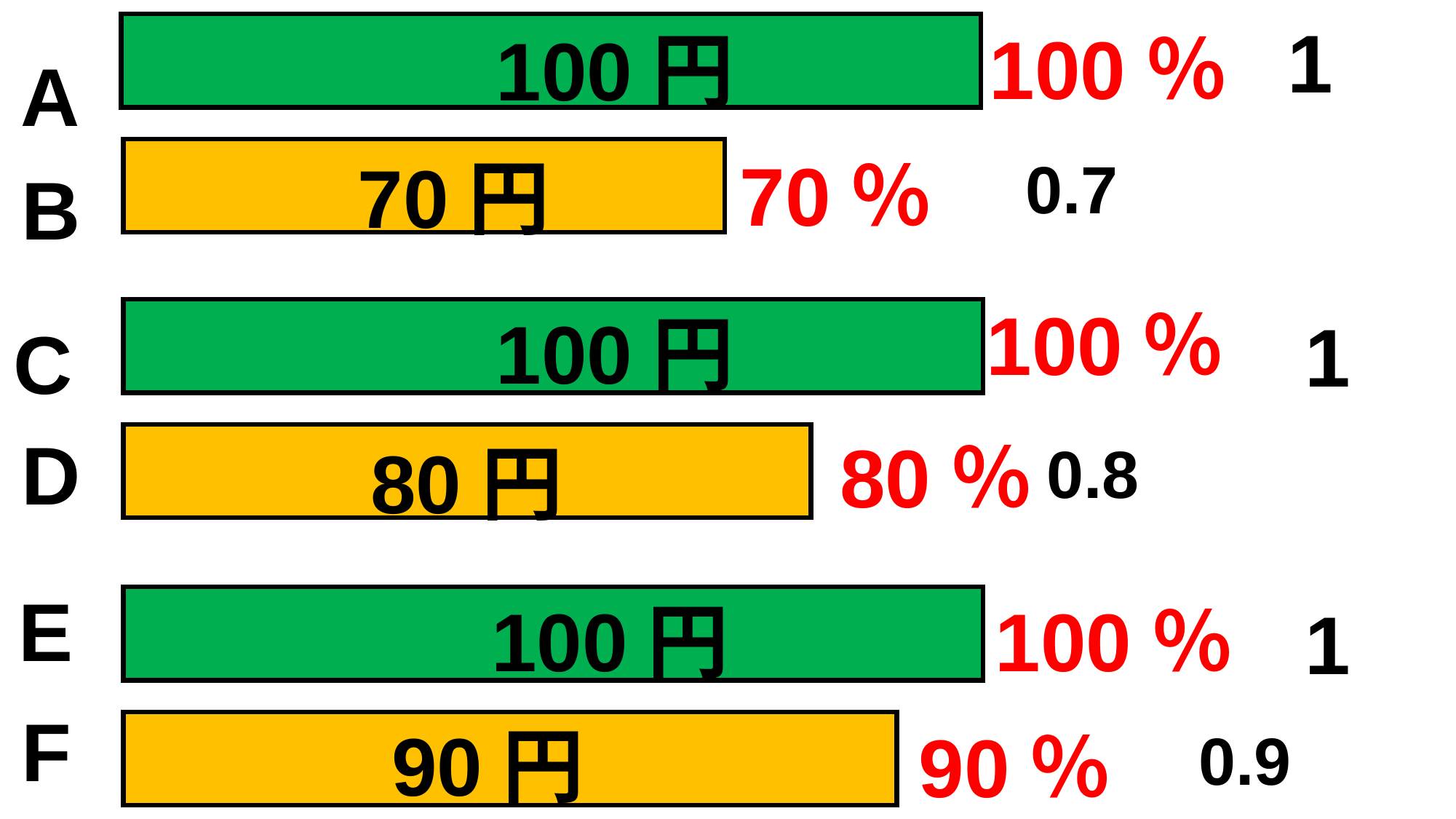

1
100％
100円

A
70％

70円
0.7
B
100％
100円

1
C
D
80％

80円
0.8
E
100％
100円

1
F
90円
90％

0.9